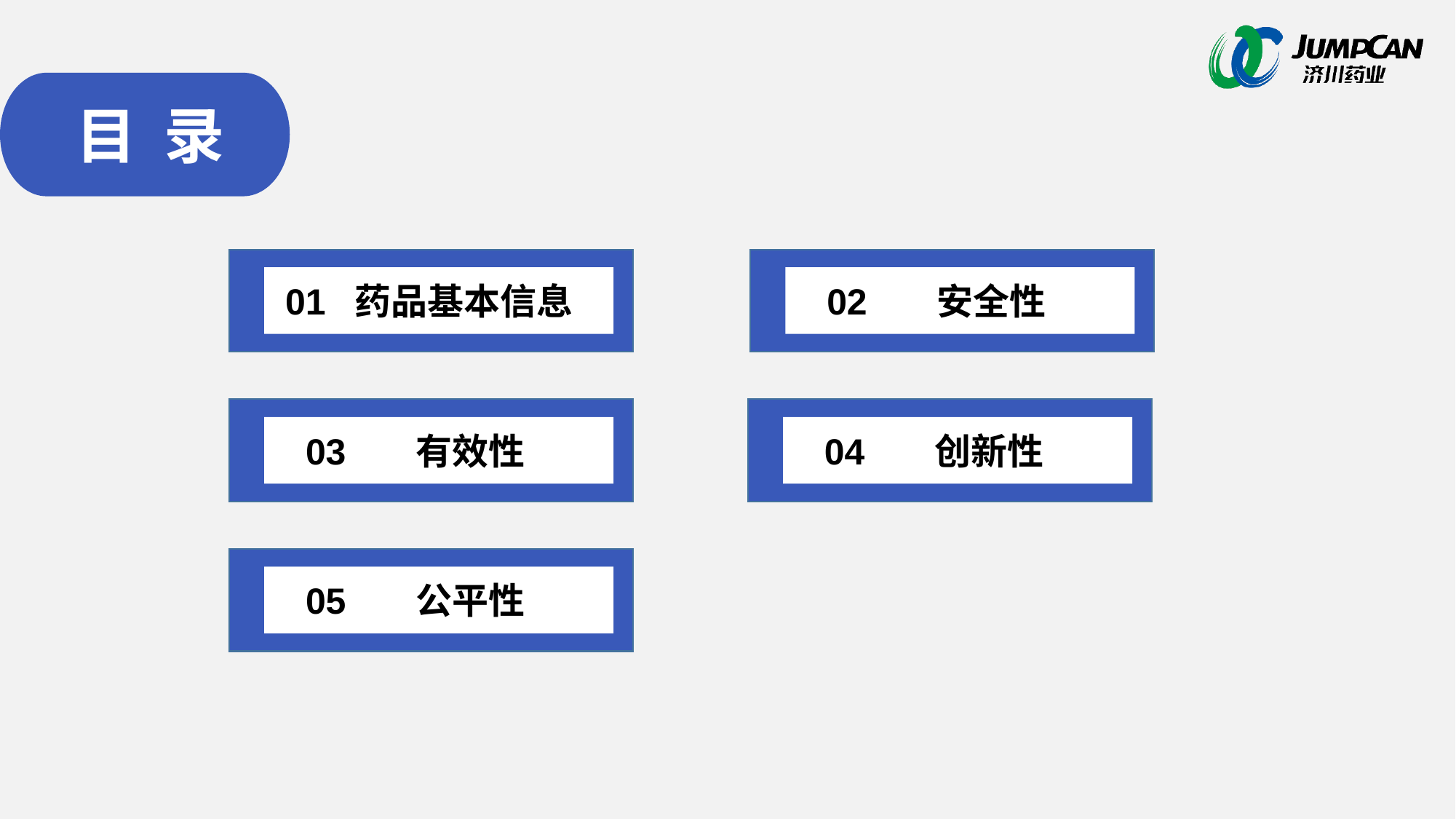

目  录

   02      安全性

 01  药品基本信息

   03      有效性

   04      创新性

   05      公平性